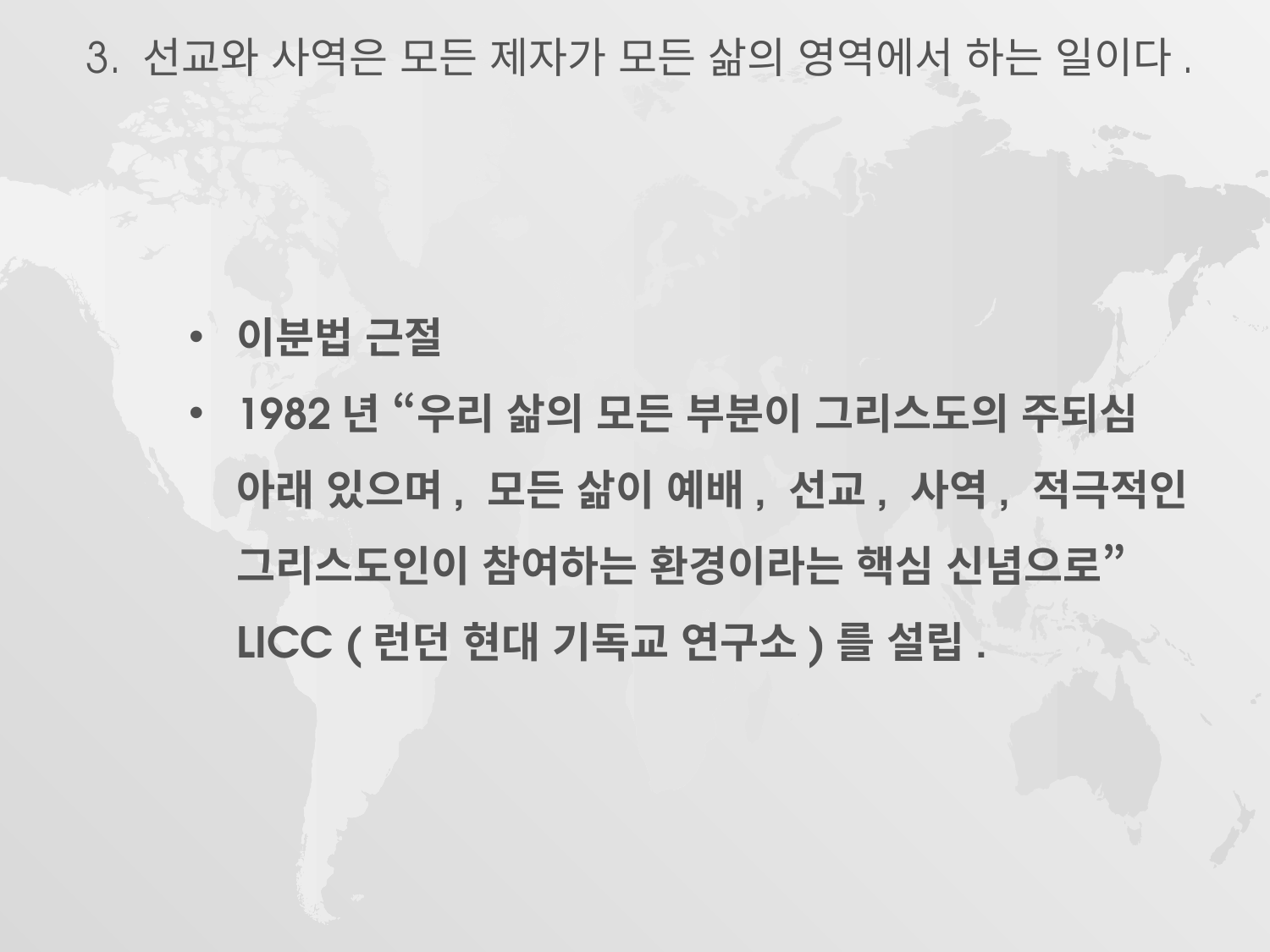

3. 선교와 사역은 모든 제자가 모든 삶의 영역에서 하는 일이다.
이분법 근절
1982년 “우리 삶의 모든 부분이 그리스도의 주되심 아래 있으며, 모든 삶이 예배, 선교, 사역, 적극적인 그리스도인이 참여하는 환경이라는 핵심 신념으로” LICC (런던 현대 기독교 연구소)를 설립.